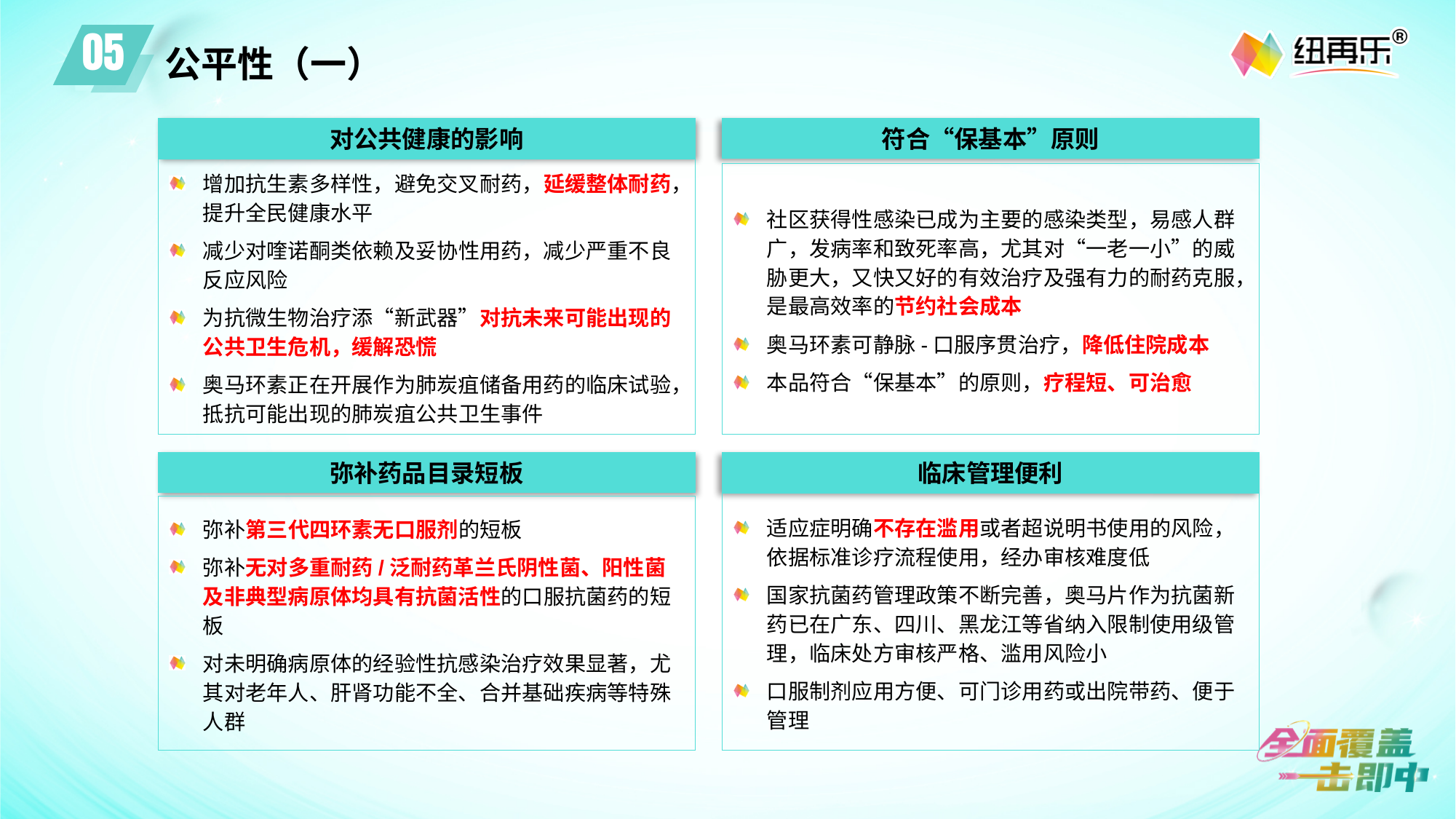

05

公平性（一）
对公共健康的影响
增加抗生素多样性，避免交叉耐药，延缓整体耐药，提升全民健康水平
减少对喹诺酮类依赖及妥协性用药，减少严重不良反应风险
为抗微生物治疗添“新武器”对抗未来可能出现的公共卫生危机，缓解恐慌
奥马环素正在开展作为肺炭疽储备用药的临床试验，抵抗可能出现的肺炭疽公共卫生事件
符合“保基本”原则
社区获得性感染已成为主要的感染类型，易感人群广，发病率和致死率高，尤其对“一老一小”的威胁更大，又快又好的有效治疗及强有力的耐药克服，是最高效率的节约社会成本
奥马环素可静脉-口服序贯治疗，降低住院成本
本品符合“保基本”的原则，疗程短、可治愈
弥补药品目录短板
弥补第三代四环素无口服剂的短板
弥补无对多重耐药/泛耐药革兰氏阴性菌、阳性菌及非典型病原体均具有抗菌活性的口服抗菌药的短板
对未明确病原体的经验性抗感染治疗效果显著，尤其对老年人、肝肾功能不全、合并基础疾病等特殊人群
临床管理便利
适应症明确不存在滥用或者超说明书使用的风险，依据标准诊疗流程使用，经办审核难度低
国家抗菌药管理政策不断完善，奥马片作为抗菌新药已在广东、四川、黑龙江等省纳入限制使用级管理，临床处方审核严格、滥用风险小
口服制剂应用方便、可门诊用药或出院带药、便于管理